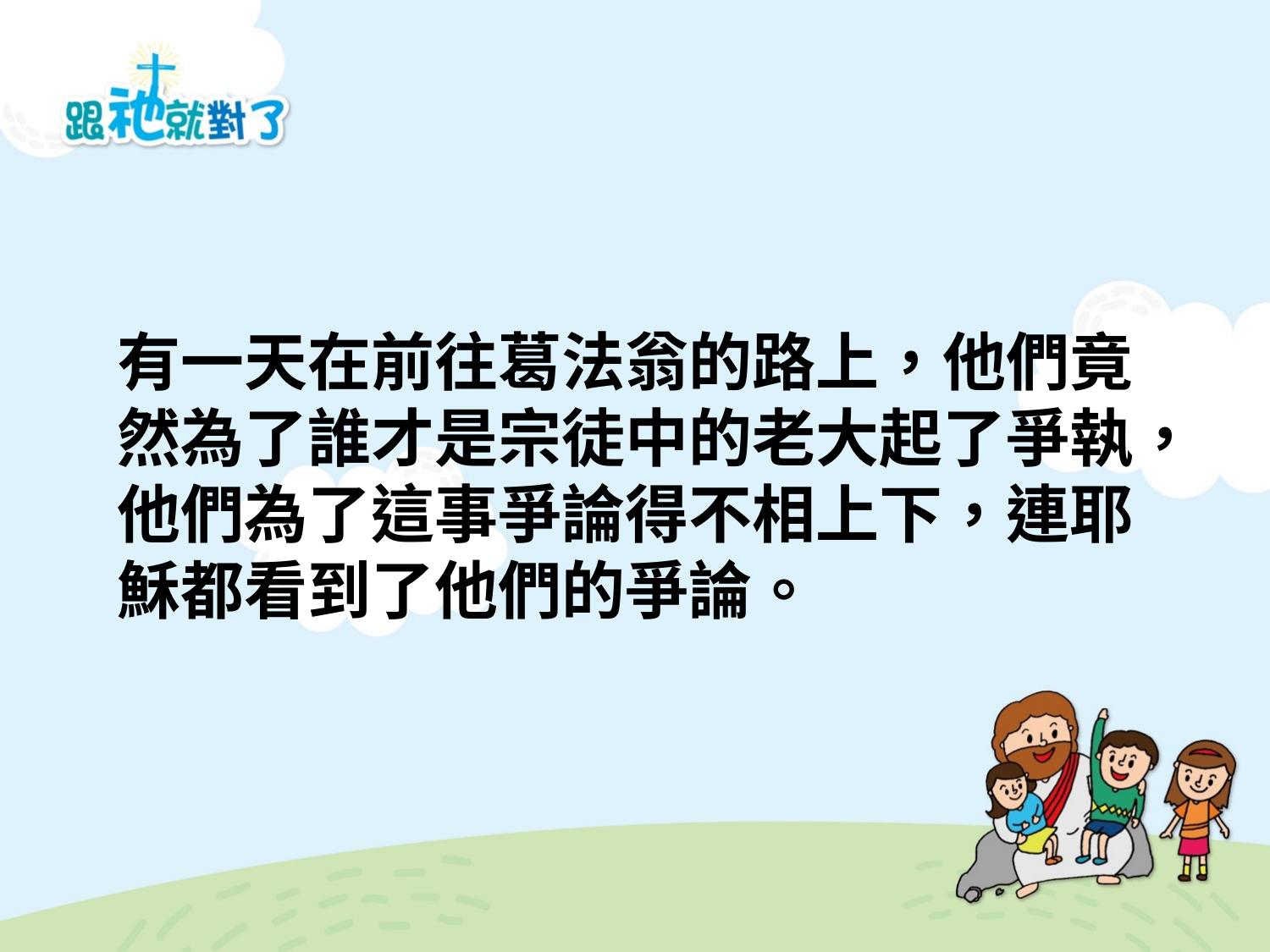

有一天在前往葛法翁的路上，他們竟然為了誰才是宗徒中的老大起了爭執，他們為了這事爭論得不相上下，連耶穌都看到了他們的爭論。